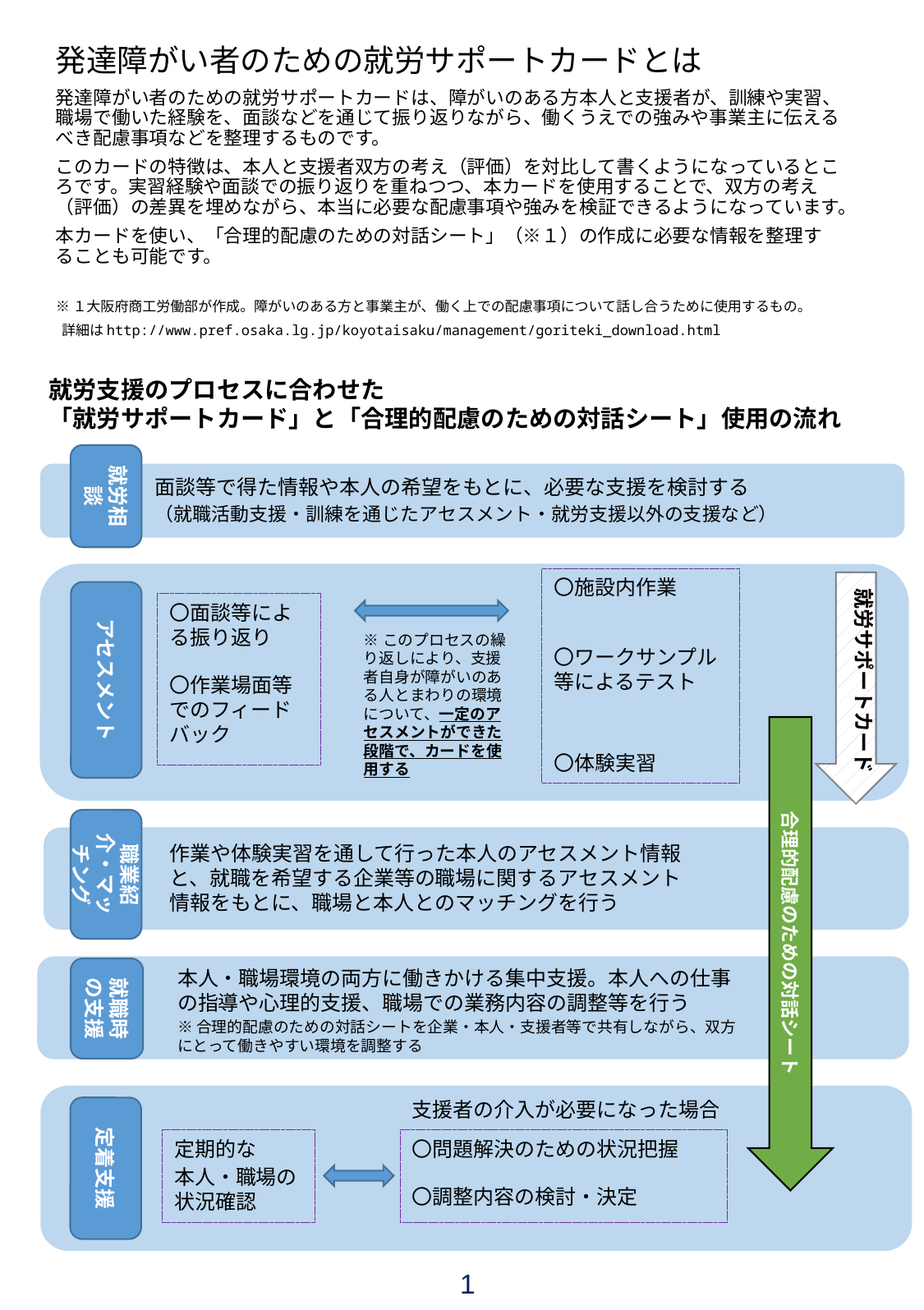

# 発達障がい者のための就労サポートカードとは
発達障がい者のための就労サポートカードは、障がいのある方本人と支援者が、訓練や実習、職場で働いた経験を、面談などを通じて振り返りながら、働くうえでの強みや事業主に伝えるべき配慮事項などを整理するものです。
このカードの特徴は、本人と支援者双方の考え（評価）を対比して書くようになっているところです。実習経験や面談での振り返りを重ねつつ、本カードを使用することで、双方の考え（評価）の差異を埋めながら、本当に必要な配慮事項や強みを検証できるようになっています。
本カードを使い、「合理的配慮のための対話シート」（※１）の作成に必要な情報を整理することも可能です。

※１大阪府商工労働部が作成。障がいのある方と事業主が、働く上での配慮事項について話し合うために使用するもの。
 詳細はhttp://www.pref.osaka.lg.jp/koyotaisaku/management/goriteki_download.html

就労支援のプロセスに合わせた
「就労サポートカード」と「合理的配慮のための対話シート」使用の流れ
就労相談

面談等で得た情報や本人の希望をもとに、必要な支援を検討する
（就職活動支援・訓練を通じたアセスメント・就労支援以外の支援など）

〇施設内作業

〇ワークサンプル等によるテスト

〇体験実習

就労サポートカード
アセスメント
〇面談等による振り返り

〇作業場面等でのフィードバック

※このプロセスの繰り返しにより、支援者自身が障がいのある人とまわりの環境について、一定のアセスメントができた段階で、カードを使用する

合理的配慮のための対話シート
職業紹介・マッチング

作業や体験実習を通して行った本人のアセスメント情報と、就職を希望する企業等の職場に関するアセスメント情報をもとに、職場と本人とのマッチングを行う

就職時の支援
本人・職場環境の両方に働きかける集中支援。本人への仕事の指導や心理的支援、職場での業務内容の調整等を行う
※合理的配慮のための対話シートを企業・本人・支援者等で共有しながら、双方にとって働きやすい環境を調整する

支援者の介入が必要になった場合
定着支援
定期的な
本人・職場の状況確認
〇問題解決のための状況把握

〇調整内容の検討・決定

1